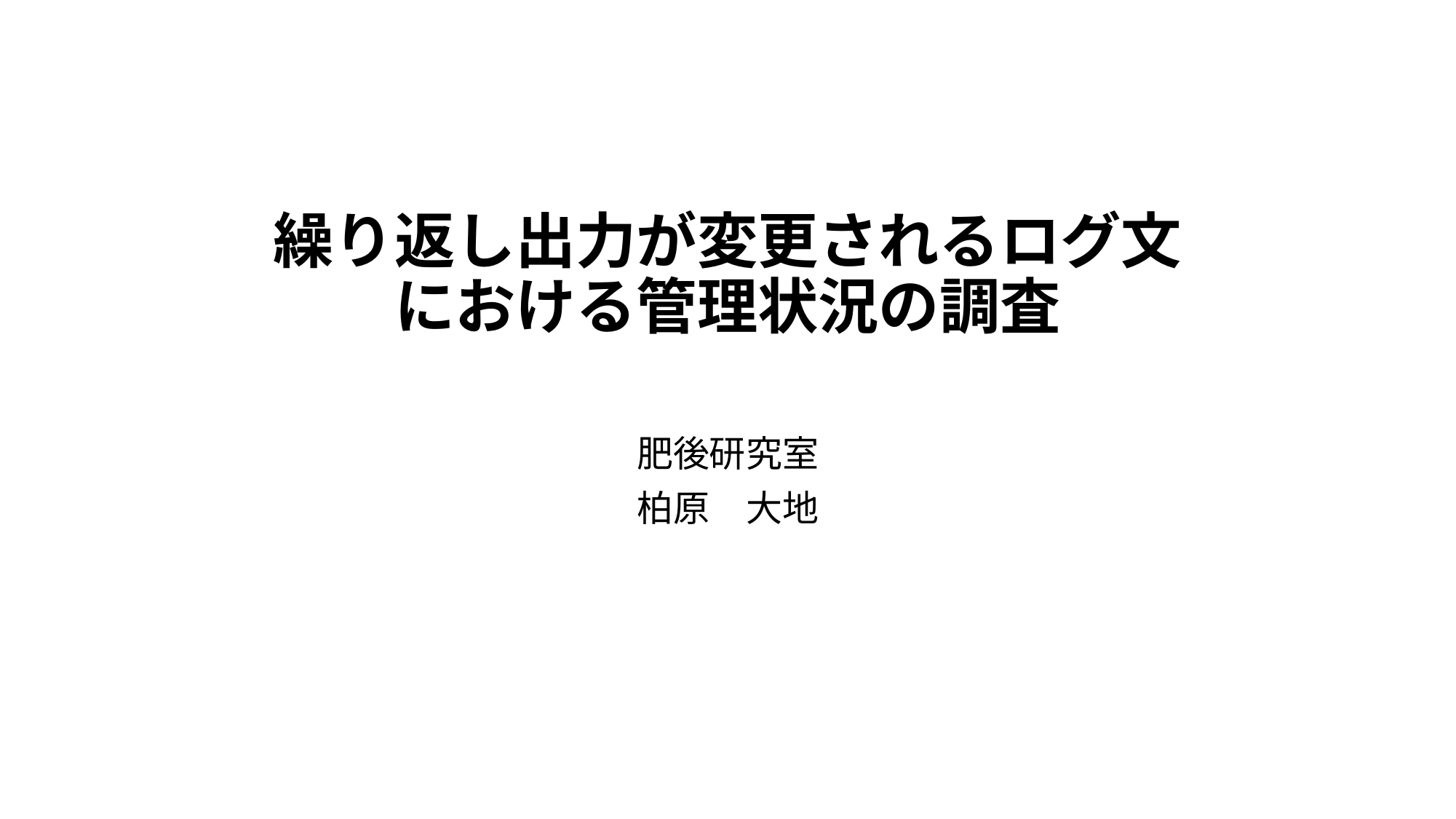

# 繰り返し出力が変更されるログ文 における管理状況の調査
肥後研究室
柏原　大地